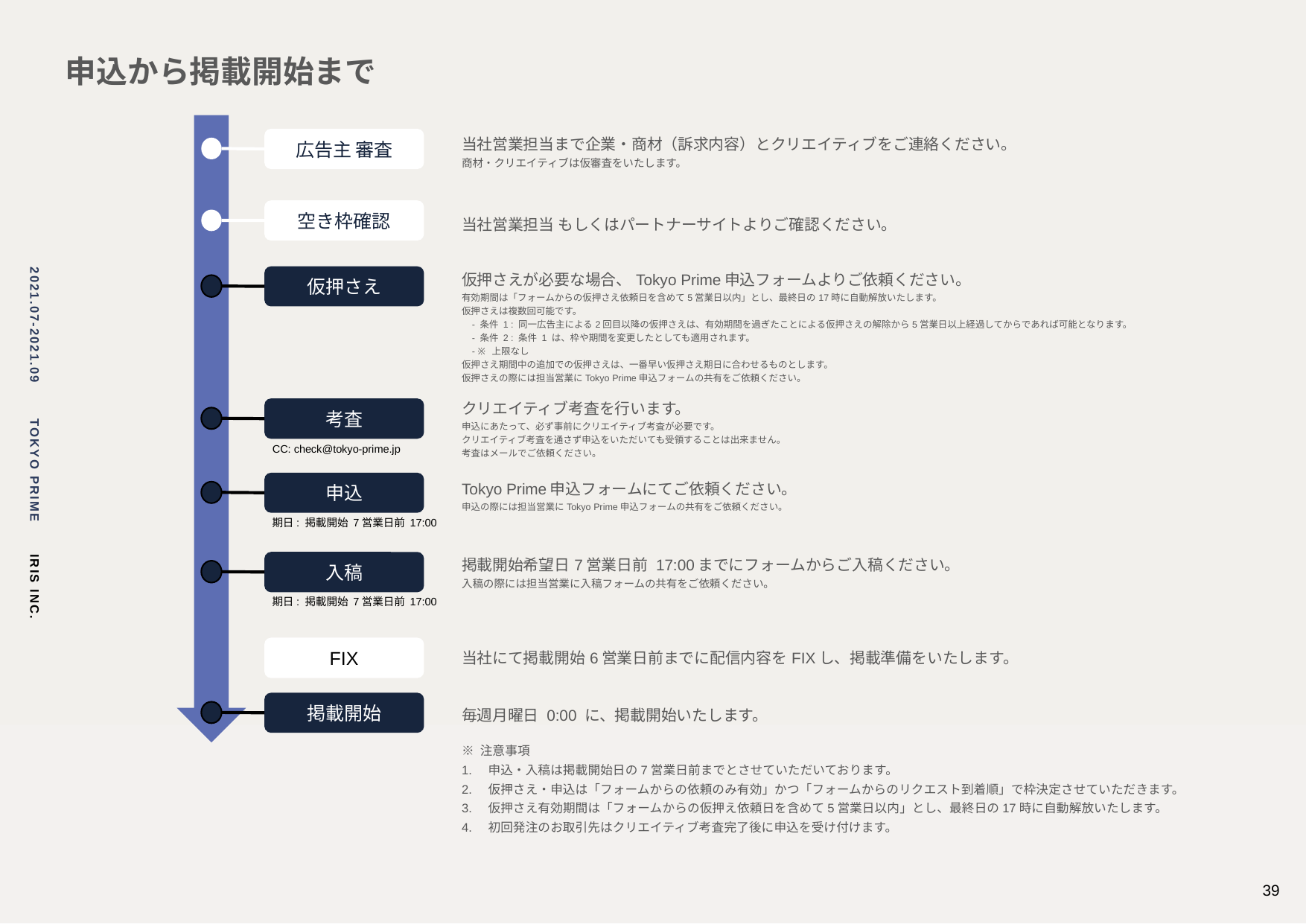

申込から掲載開始まで

広告主 審査

空き枠確認

仮押さえ

考査

CC: check@tokyo-prime.jp
申込

期日: 掲載開始 7営業日前 17:00
入稿

期日: 掲載開始 7営業日前 17:00
FIX
掲載開始

|  | 当社営業担当まで企業・商材（訴求内容）とクリエイティブをご連絡ください。 商材・クリエイティブは仮審査をいたします。 |
| --- | --- |
|  | 当社営業担当 もしくはパートナーサイトよりご確認ください。 |
|  | 仮押さえが必要な場合、Tokyo Prime申込フォームよりご依頼ください。 有効期間は「フォームからの仮押さえ依頼日を含めて5営業日以内」とし、最終日の17時に自動解放いたします。 仮押さえは複数回可能です。 - 条件 1 : 同一広告主による2回目以降の仮押さえは、有効期間を過ぎたことによる仮押さえの解除から5営業日以上経過してからであれば可能となります。 - 条件 2 : 条件 1 は、枠や期間を変更したとしても適用されます。 - ※ 上限なし 仮押さえ期間中の追加での仮押さえは、一番早い仮押さえ期日に合わせるものとします。 仮押さえの際には担当営業にTokyo Prime申込フォームの共有をご依頼ください。 |
|  | クリエイティブ考査を行います。 申込にあたって、必ず事前にクリエイティブ考査が必要です。 クリエイティブ考査を通さず申込をいただいても受領することは出来ません。 考査はメールでご依頼ください。 |
|  | Tokyo Prime申込フォームにてご依頼ください。 申込の際には担当営業にTokyo Prime申込フォームの共有をご依頼ください。 |
|  | 掲載開始希望日7営業日前 17:00までにフォームからご入稿ください。 入稿の際には担当営業に入稿フォームの共有をご依頼ください。 |
|  | 当社にて掲載開始6営業日前までに配信内容をFIXし、掲載準備をいたします。 |
|  | 毎週月曜日 0:00 に、掲載開始いたします。 |
※ 注意事項
申込・入稿は掲載開始日の7営業日前までとさせていただいております。
仮押さえ・申込は「フォームからの依頼のみ有効」かつ「フォームからのリクエスト到着順」で枠決定させていただきます。
仮押さえ有効期間は「フォームからの仮押え依頼日を含めて5営業日以内」とし、最終日の17時に自動解放いたします。
初回発注のお取引先はクリエイティブ考査完了後に申込を受け付けます。